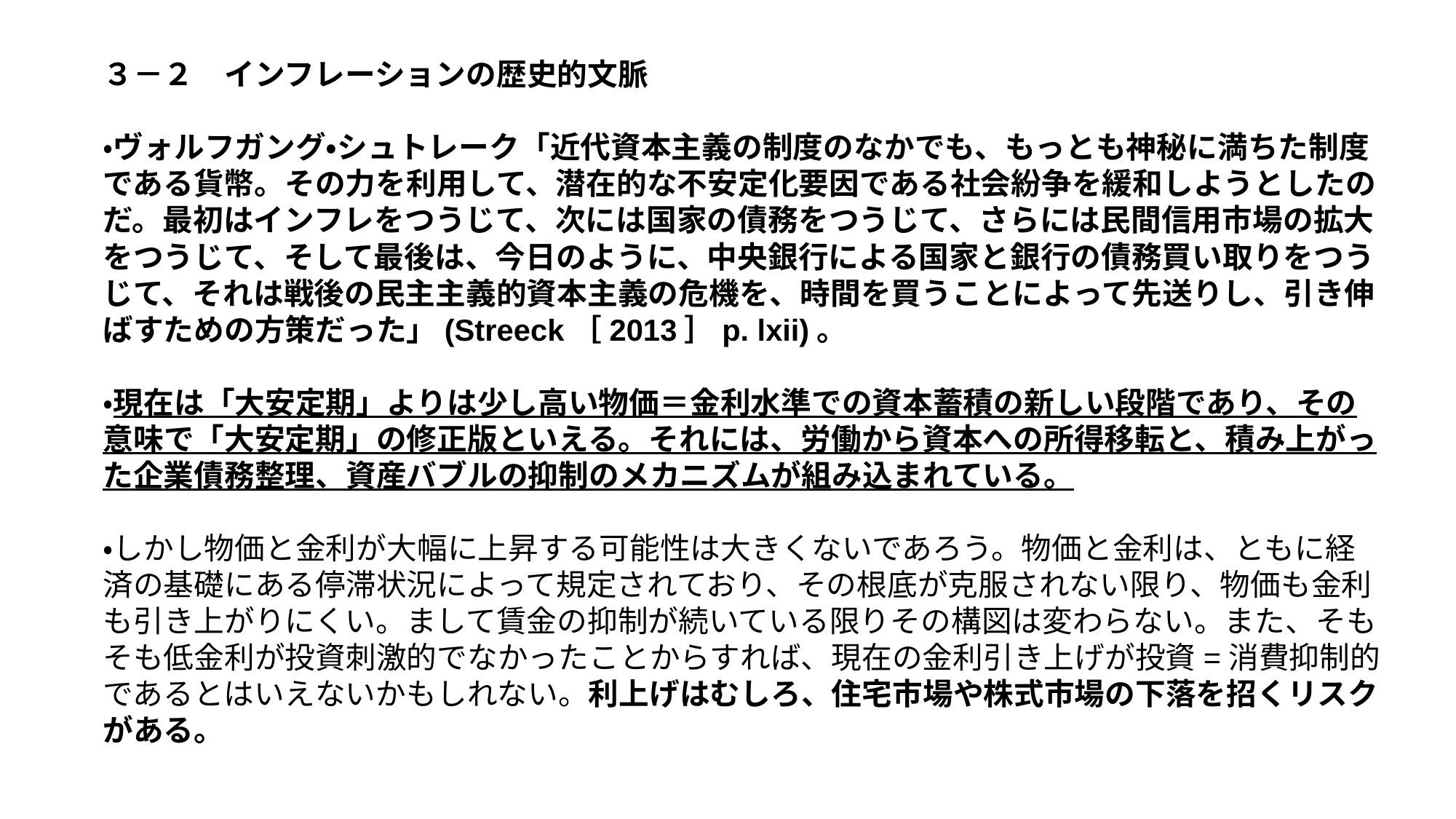

# ３－２　インフレーションの歴史的文脈 ・ヴォルフガング・シュトレーク「近代資本主義の制度のなかでも、もっとも神秘に満ちた制度である貨幣。その力を利用して、潜在的な不安定化要因である社会紛争を緩和しようとしたのだ。最初はインフレをつうじて、次には国家の債務をつうじて、さらには民間信用市場の拡大をつうじて、そして最後は、今日のように、中央銀行による国家と銀行の債務買い取りをつうじて、それは戦後の民主主義的資本主義の危機を、時間を買うことによって先送りし、引き伸ばすための方策だった」(Streeck［2013］p. lxii)。 ・現在は「大安定期」よりは少し高い物価＝金利水準での資本蓄積の新しい段階であり、その意味で「大安定期」の修正版といえる。それには、労働から資本への所得移転と、積み上がった企業債務整理、資産バブルの抑制のメカニズムが組み込まれている。 ・しかし物価と金利が大幅に上昇する可能性は大きくないであろう。物価と金利は、ともに経済の基礎にある停滞状況によって規定されており、その根底が克服されない限り、物価も金利も引き上がりにくい。まして賃金の抑制が続いている限りその構図は変わらない。また、そもそも低金利が投資刺激的でなかったことからすれば、現在の金利引き上げが投資=消費抑制的であるとはいえないかもしれない。利上げはむしろ、住宅市場や株式市場の下落を招くリスクがある。